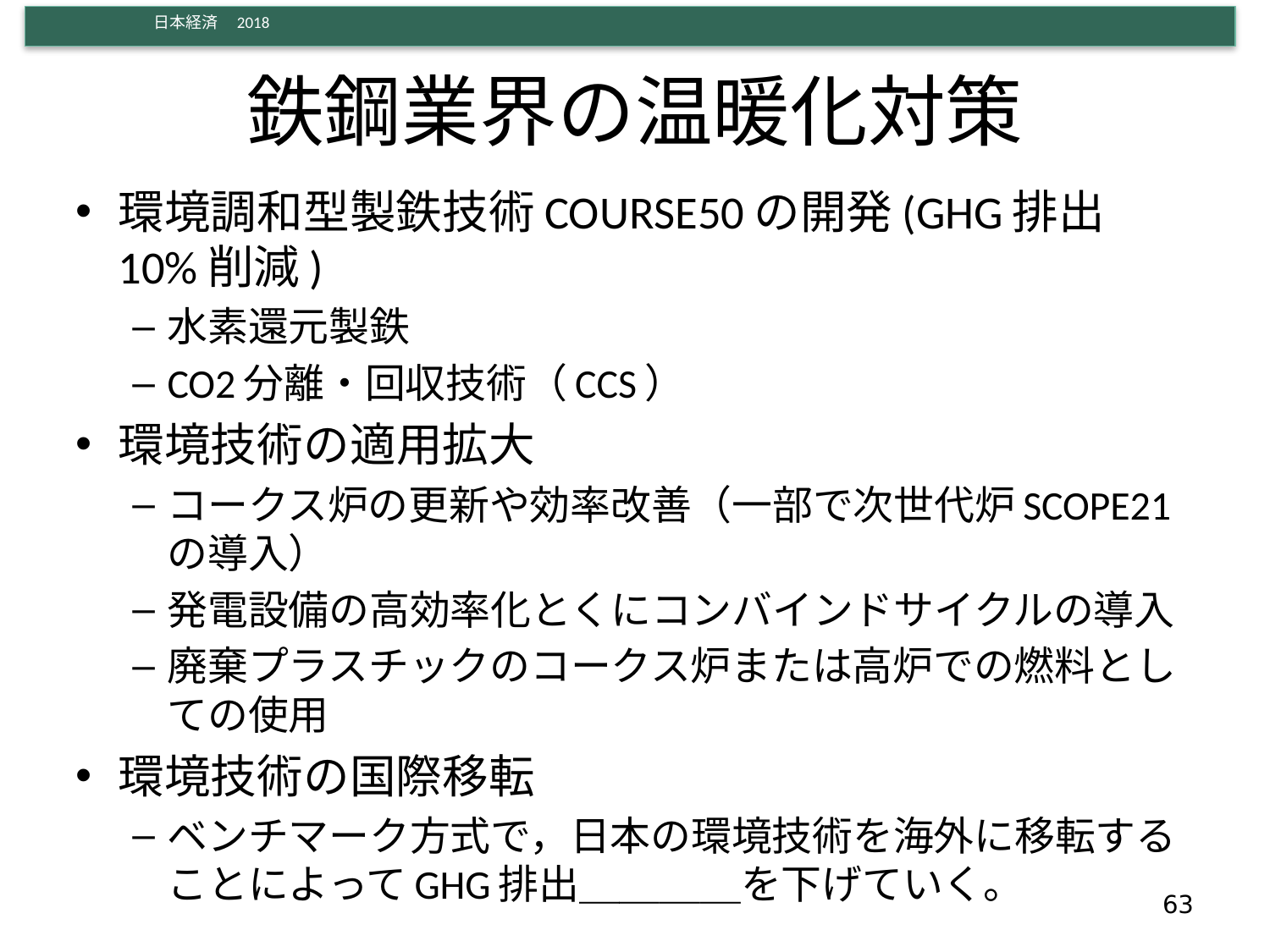

# 鉄鋼業界の温暖化対策
環境調和型製鉄技術COURSE50の開発(GHG排出10%削減)
水素還元製鉄
CO2分離・回収技術（CCS）
環境技術の適用拡大
コークス炉の更新や効率改善（一部で次世代炉SCOPE21の導入）
発電設備の高効率化とくにコンバインドサイクルの導入
廃棄プラスチックのコークス炉または高炉での燃料としての使用
環境技術の国際移転
ベンチマーク方式で，日本の環境技術を海外に移転することによってGHG排出＿＿＿＿を下げていく。

63